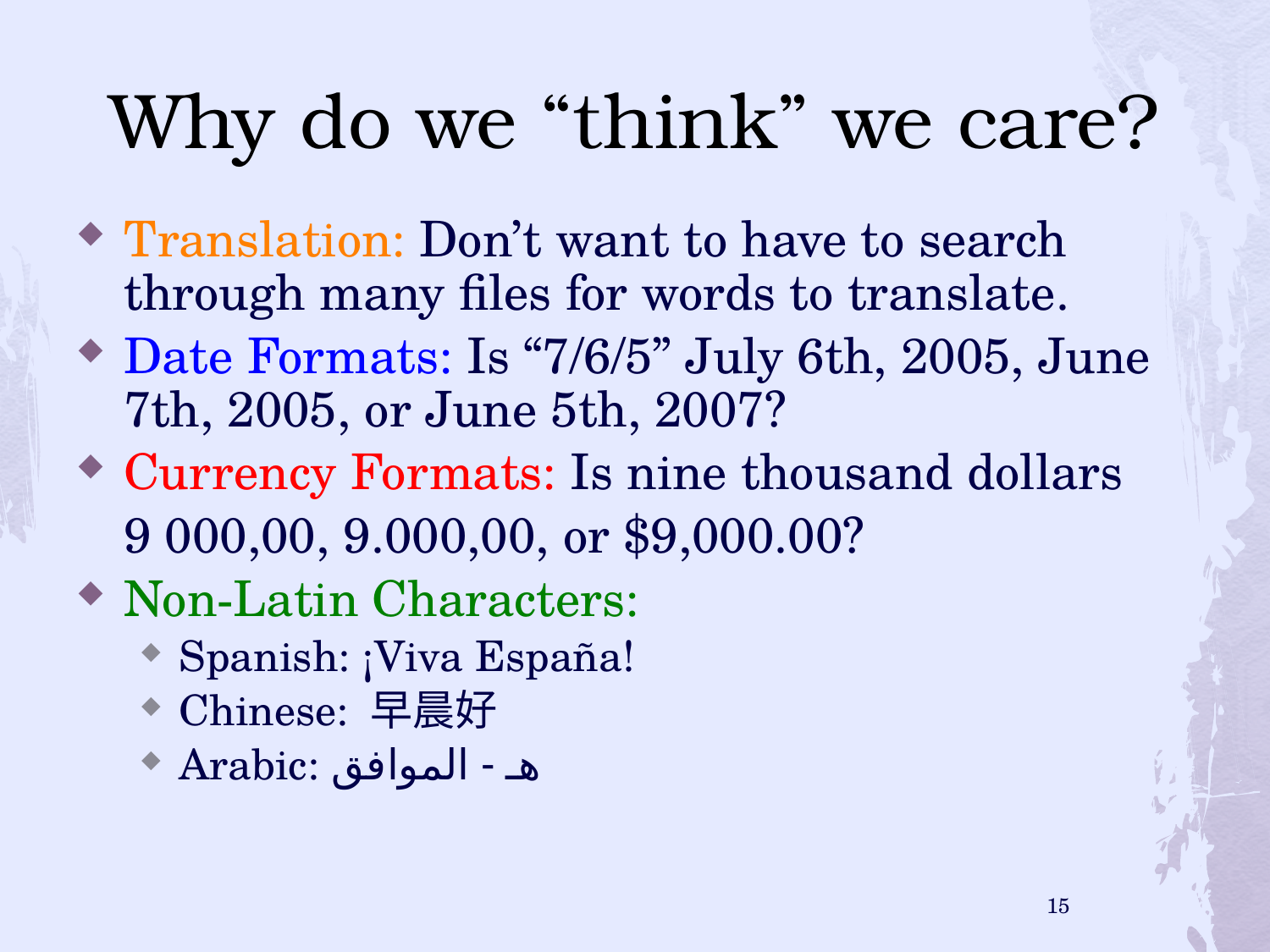

# Why do we “think” we care?
Translation: Don’t want to have to search through many files for words to translate.
Date Formats: Is “7/6/5” July 6th, 2005, June 7th, 2005, or June 5th, 2007?
Currency Formats: Is nine thousand dollars
	9 000,00, 9.000,00, or $9,000.00?
Non-Latin Characters:
Spanish: ¡Viva España!
Chinese: 早晨好
Arabic: هـ - الموافق

15